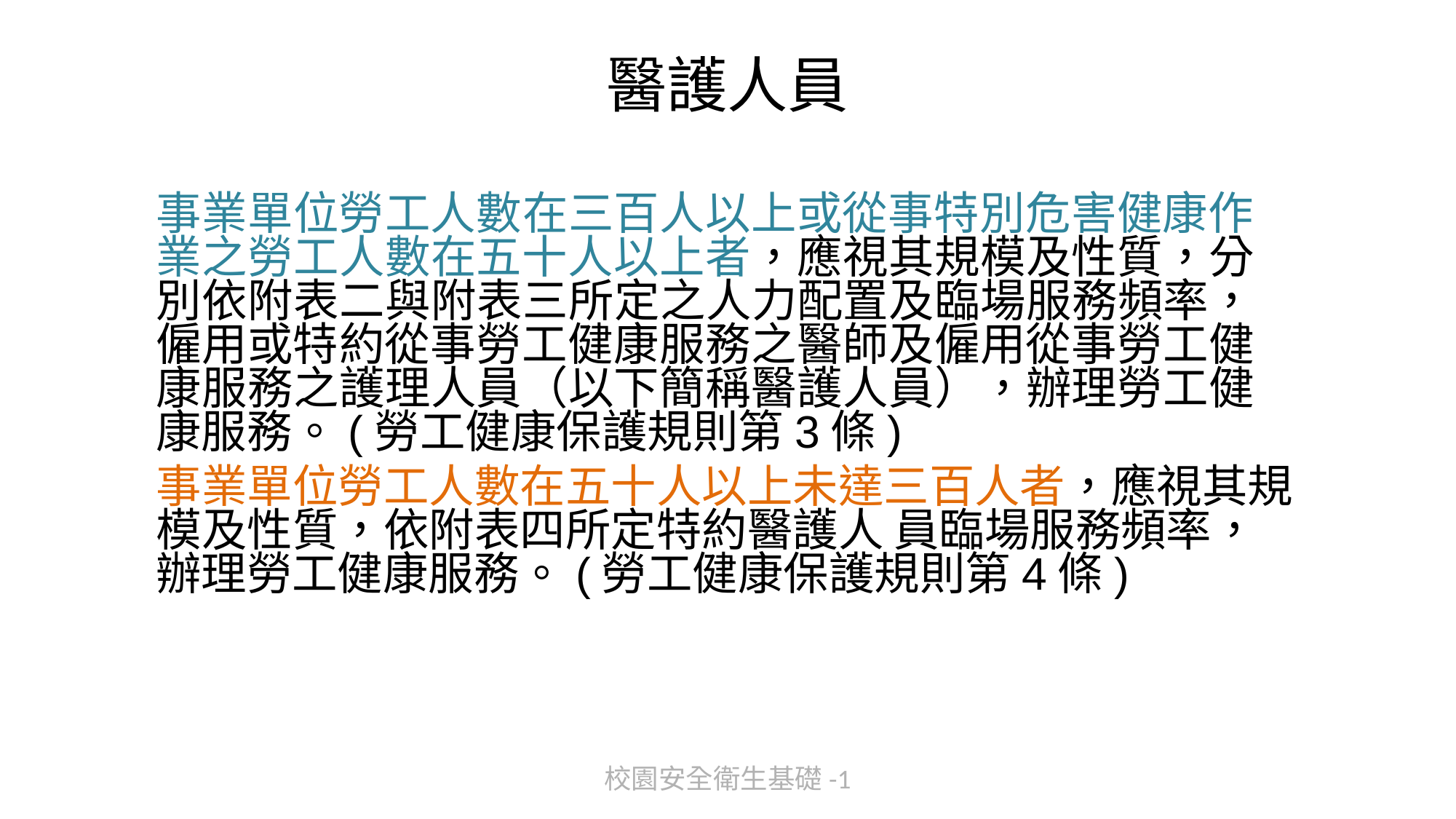

# 醫護人員
事業單位勞工人數在三百人以上或從事特別危害健康作業之勞工人數在五十人以上者，應視其規模及性質，分別依附表二與附表三所定之人力配置及臨場服務頻率，僱用或特約從事勞工健康服務之醫師及僱用從事勞工健康服務之護理人員（以下簡稱醫護人員），辦理勞工健 康服務。(勞工健康保護規則第3條)
事業單位勞工人數在五十人以上未達三百人者，應視其規模及性質，依附表四所定特約醫護人 員臨場服務頻率，辦理勞工健康服務。(勞工健康保護規則第4條)
校園安全衛生基礎-1
65